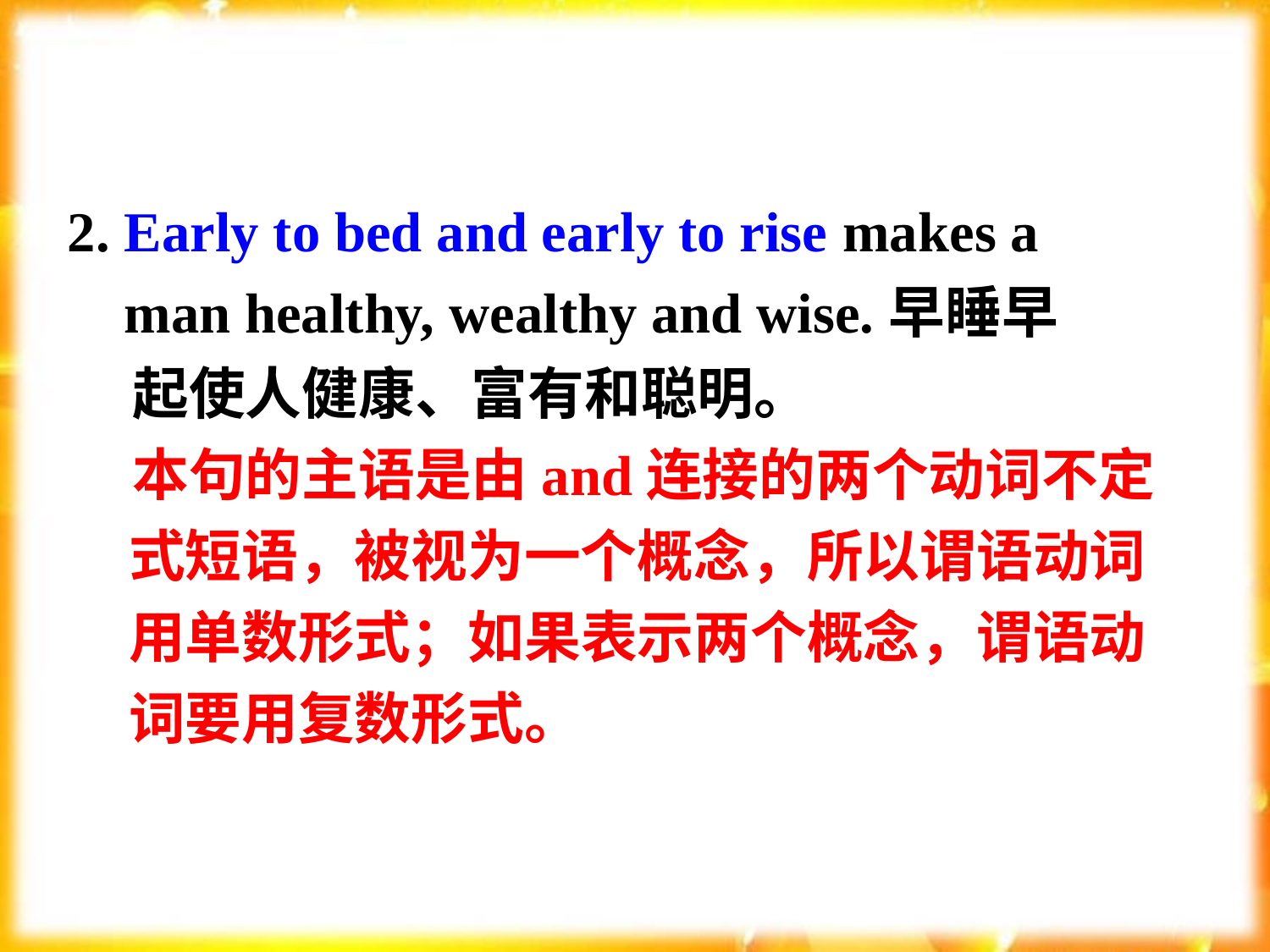

2. Early to bed and early to rise makes a
    man healthy, wealthy and wise.早睡早
    起使人健康、富有和聪明。
    本句的主语是由and连接的两个动词不定式短语，被视为一个概念，所以谓语动词用单数形式；如果表示两个概念，谓语动词要用复数形式。